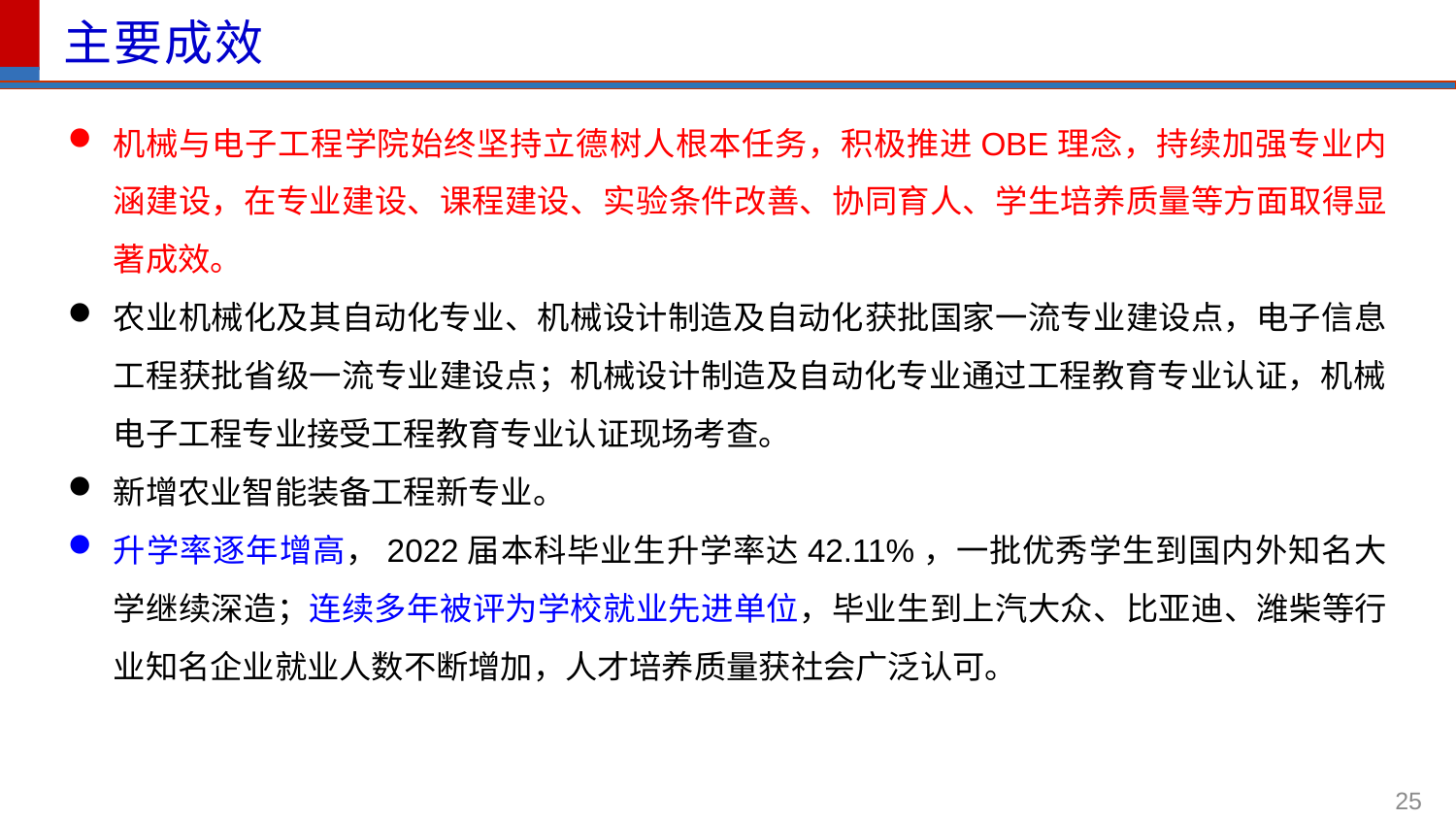

# 主要成效

机械与电子工程学院始终坚持立德树人根本任务，积极推进OBE理念，持续加强专业内涵建设，在专业建设、课程建设、实验条件改善、协同育人、学生培养质量等方面取得显著成效。
农业机械化及其自动化专业、机械设计制造及自动化获批国家一流专业建设点，电子信息工程获批省级一流专业建设点；机械设计制造及自动化专业通过工程教育专业认证，机械电子工程专业接受工程教育专业认证现场考查。
新增农业智能装备工程新专业。
升学率逐年增高，2022届本科毕业生升学率达42.11%，一批优秀学生到国内外知名大学继续深造；连续多年被评为学校就业先进单位，毕业生到上汽大众、比亚迪、潍柴等行业知名企业就业人数不断增加，人才培养质量获社会广泛认可。

25